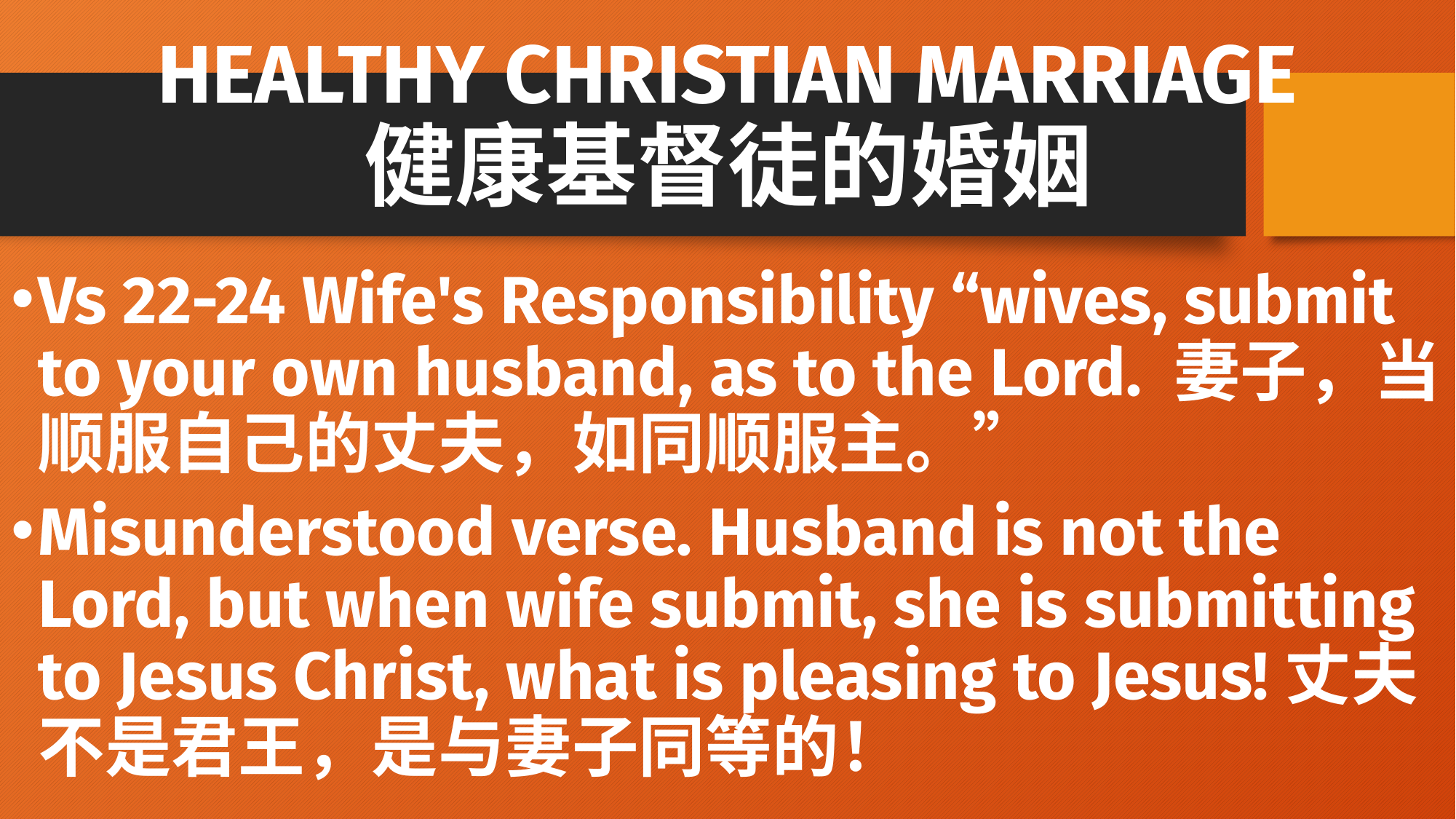

# HEALTHY CHRISTIAN MARRIAGE 健康基督徒的婚姻
Vs 22-24 Wife's Responsibility “wives, submit to your own husband, as to the Lord. 妻子，当顺服自己的丈夫，如同顺服主。”
Misunderstood verse. Husband is not the Lord, but when wife submit, she is submitting to Jesus Christ, what is pleasing to Jesus!丈夫不是君王，是与妻子同等的！